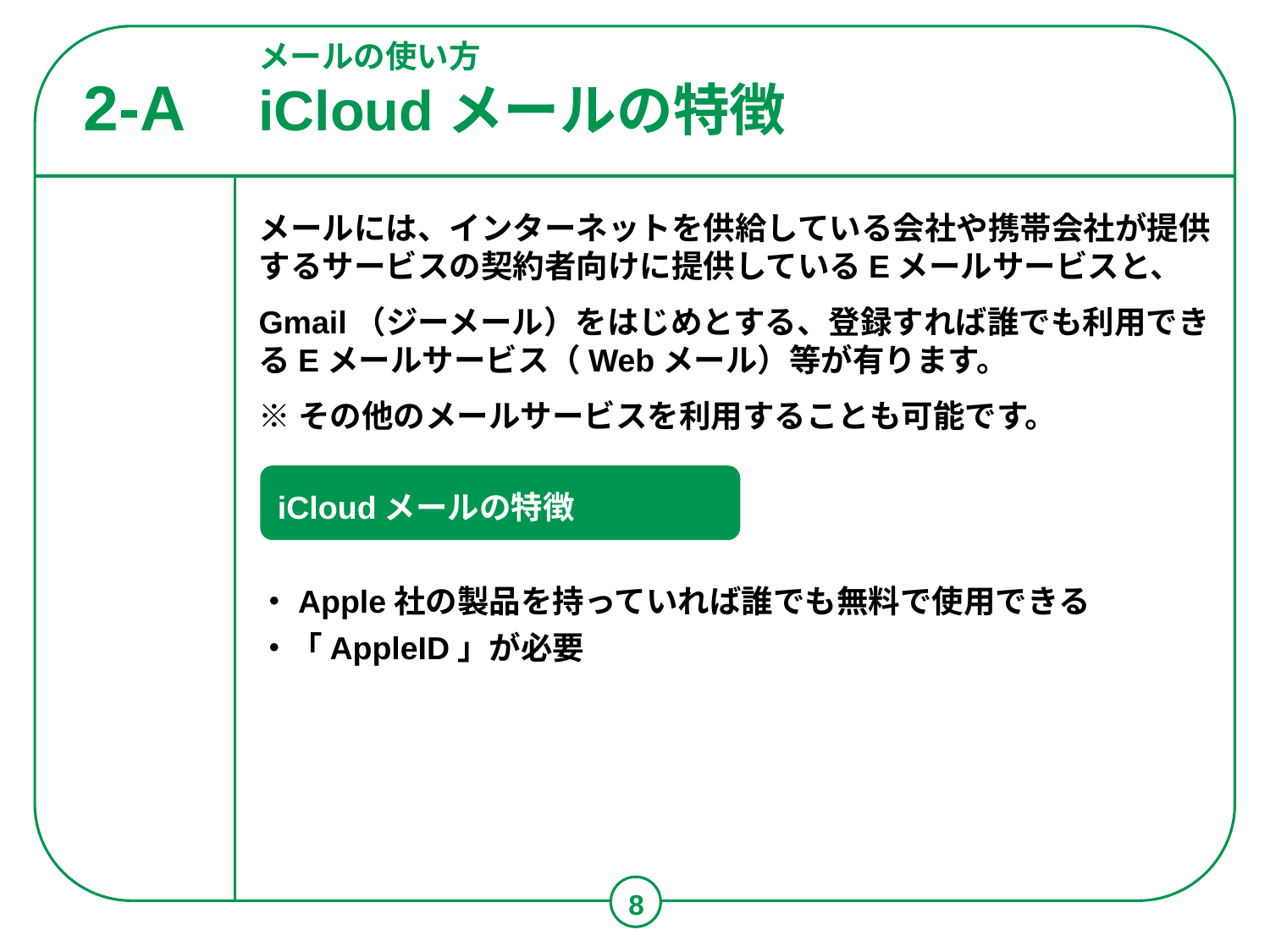

# メールの使い方 iCloudメールの特徴
2-A
メールには、インターネットを供給している会社や​携帯会社が提供するサービスの契約者向けに提供しているEメールサービスと、
Gmail（ジーメール）をはじめとする、​登録すれば誰でも利用できるEメールサービス（Webメール）等が有ります。
※その他のメールサービスを利用することも可能です。

・Apple社の製品を持っていれば誰でも無料で使用できる
・「AppleID」が必要

iCloudメールの特徴